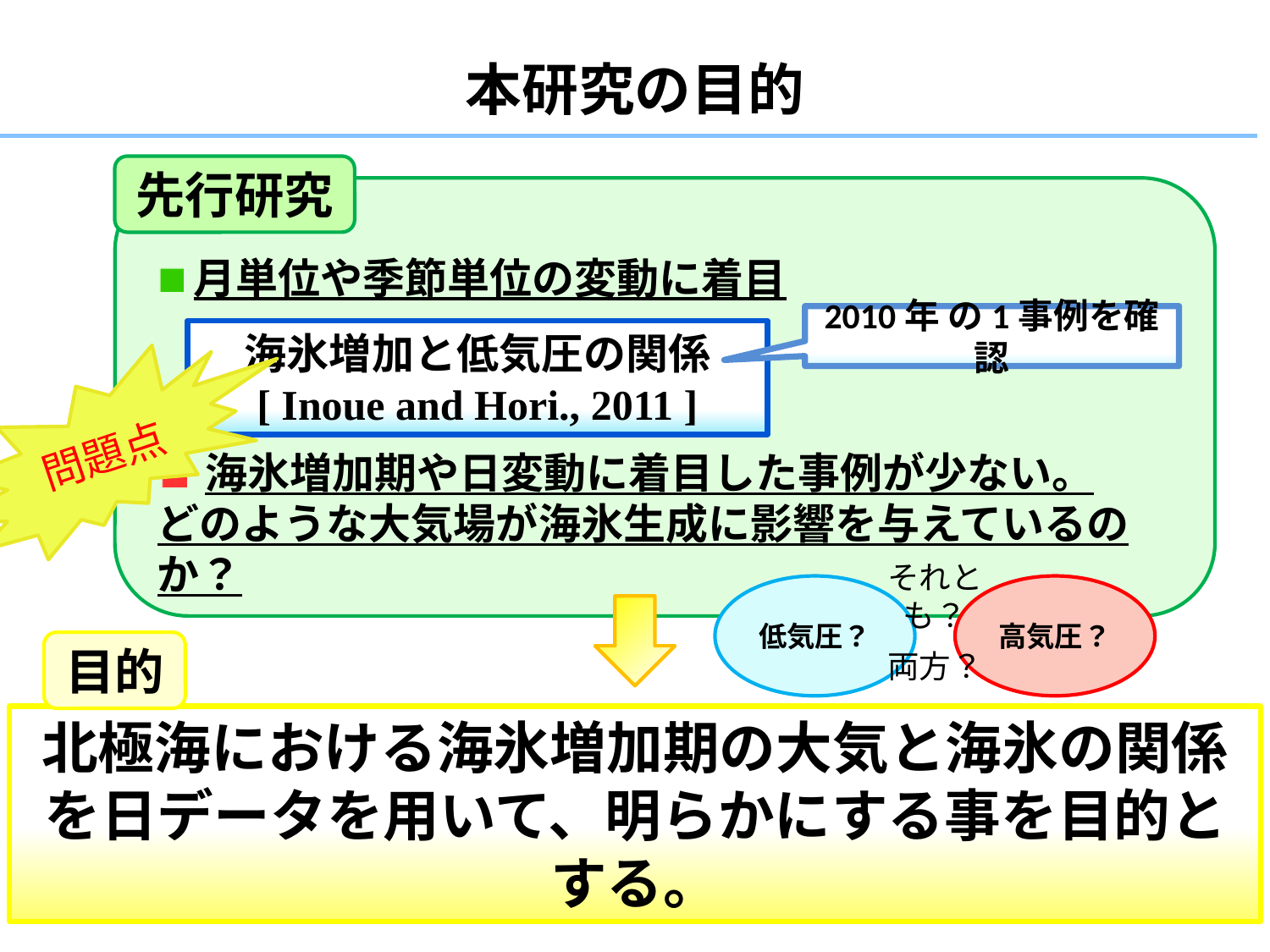

本研究の目的
先行研究

月単位や季節単位の変動に着目
2010年 の1事例を確認
海氷増加と低気圧の関係
[ Inoue and Hori., 2011 ]
問題点
海氷増加期や日変動に着目した事例が少ない。
どのような大気場が海氷生成に影響を与えているのか？
それとも？
低気圧？
高気圧？

目的
両方？
北極海における海氷増加期の大気と海氷の関係を日データを用いて、明らかにする事を目的とする。